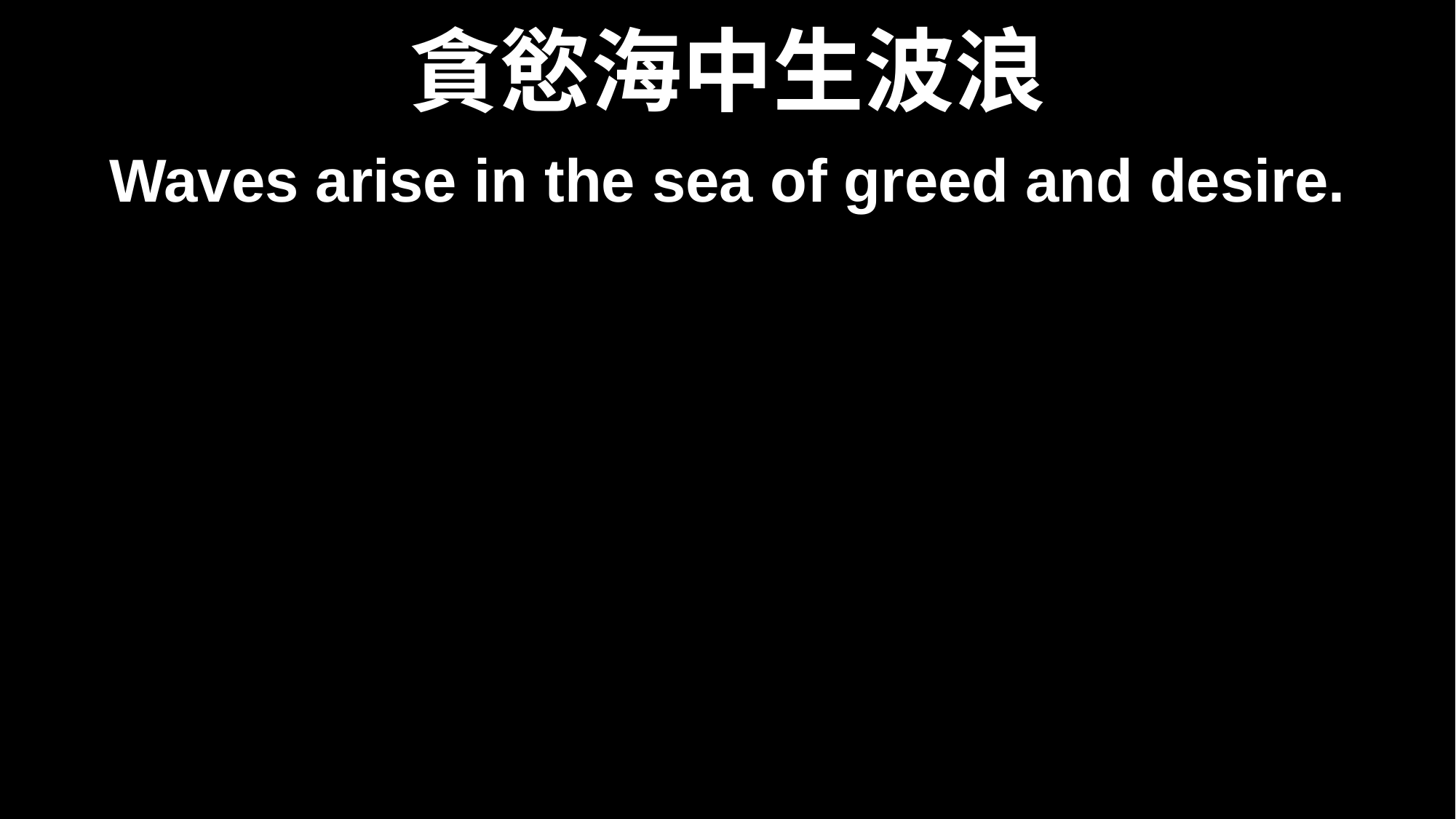

# 貪慾海中生波浪
Waves arise in the sea of greed and desire.